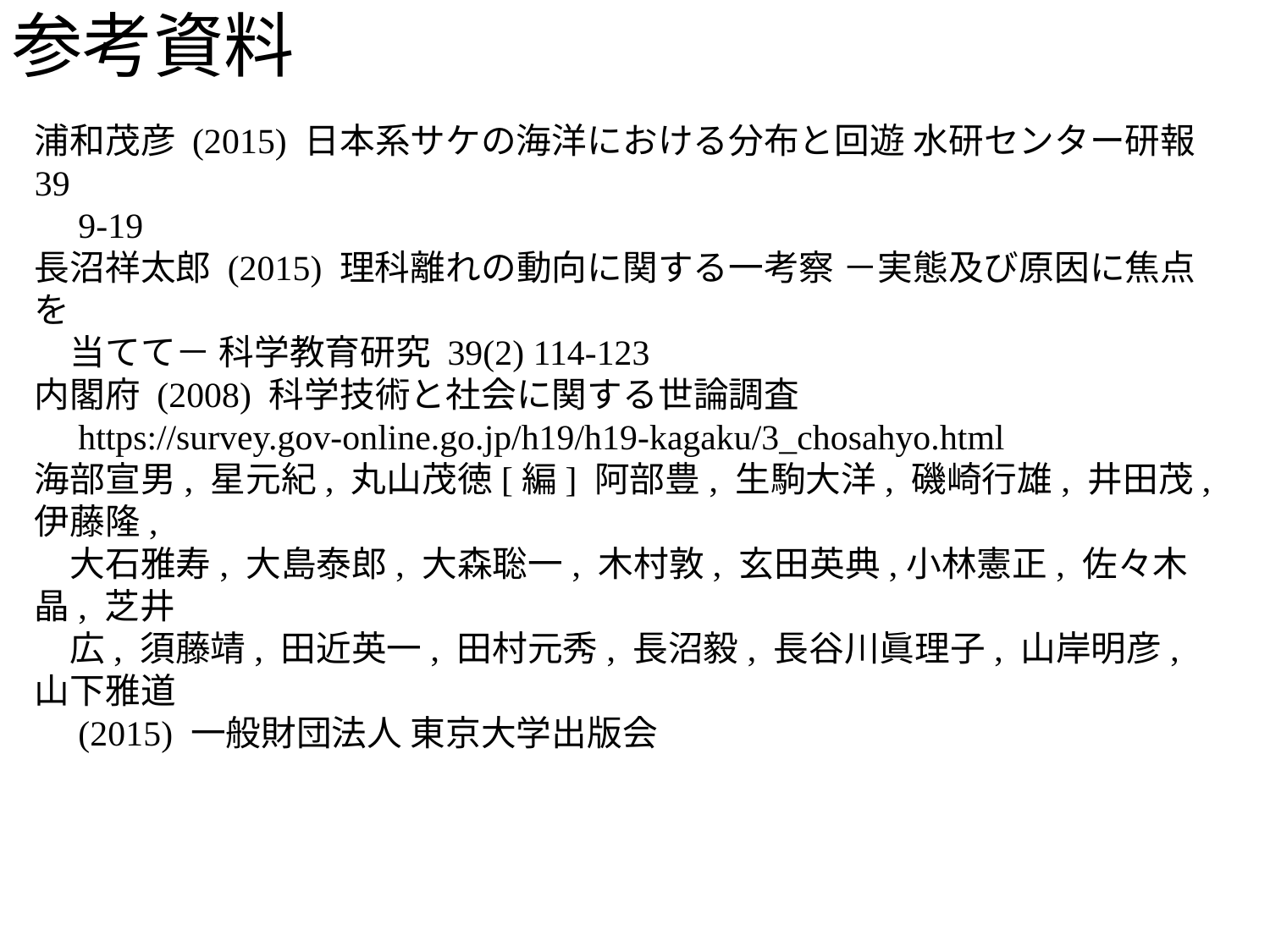

参考資料
浦和茂彦 (2015) 日本系サケの海洋における分布と回遊 水研センター研報 39
　9-19
長沼祥太郎 (2015) 理科離れの動向に関する一考察 －実態及び原因に焦点を
　当てて－ 科学教育研究 39(2) 114-123
内閣府 (2008) 科学技術と社会に関する世論調査
　https://survey.gov-online.go.jp/h19/h19-kagaku/3_chosahyo.html
海部宣男, 星元紀, 丸山茂徳[編] 阿部豊, 生駒大洋, 磯崎行雄, 井田茂, 伊藤隆,
　大石雅寿, 大島泰郎, 大森聡一, 木村敦, 玄田英典,小林憲正, 佐々木晶, 芝井
　広, 須藤靖, 田近英一, 田村元秀, 長沼毅, 長谷川眞理子, 山岸明彦, 山下雅道
　(2015) 一般財団法人 東京大学出版会